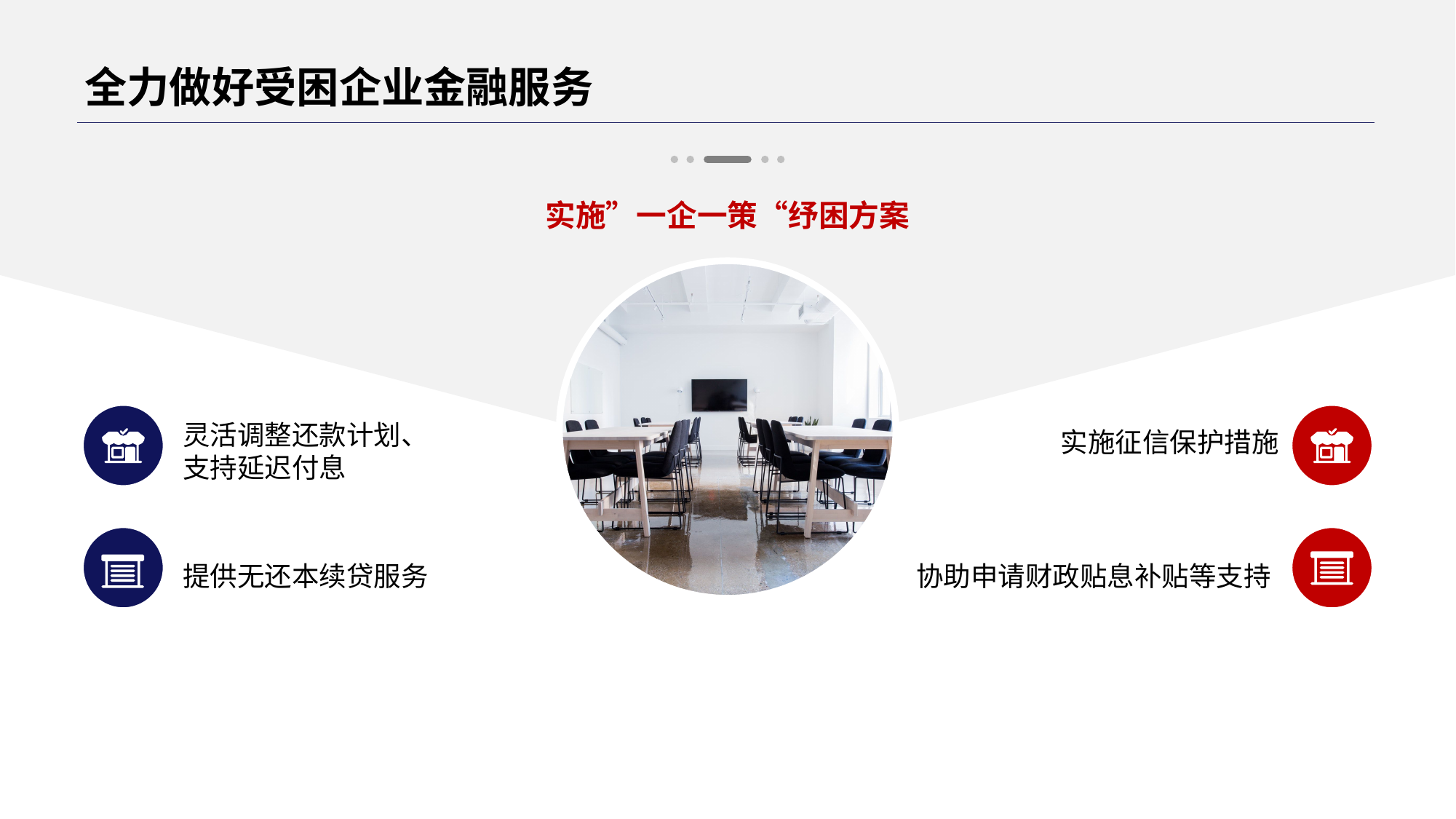

实施”一企一策“纾困方案

灵活调整还款计划、支持延迟付息

提供无还本续贷服务

实施征信保护措施

协助申请财政贴息补贴等支持
# 全力做好受困企业金融服务